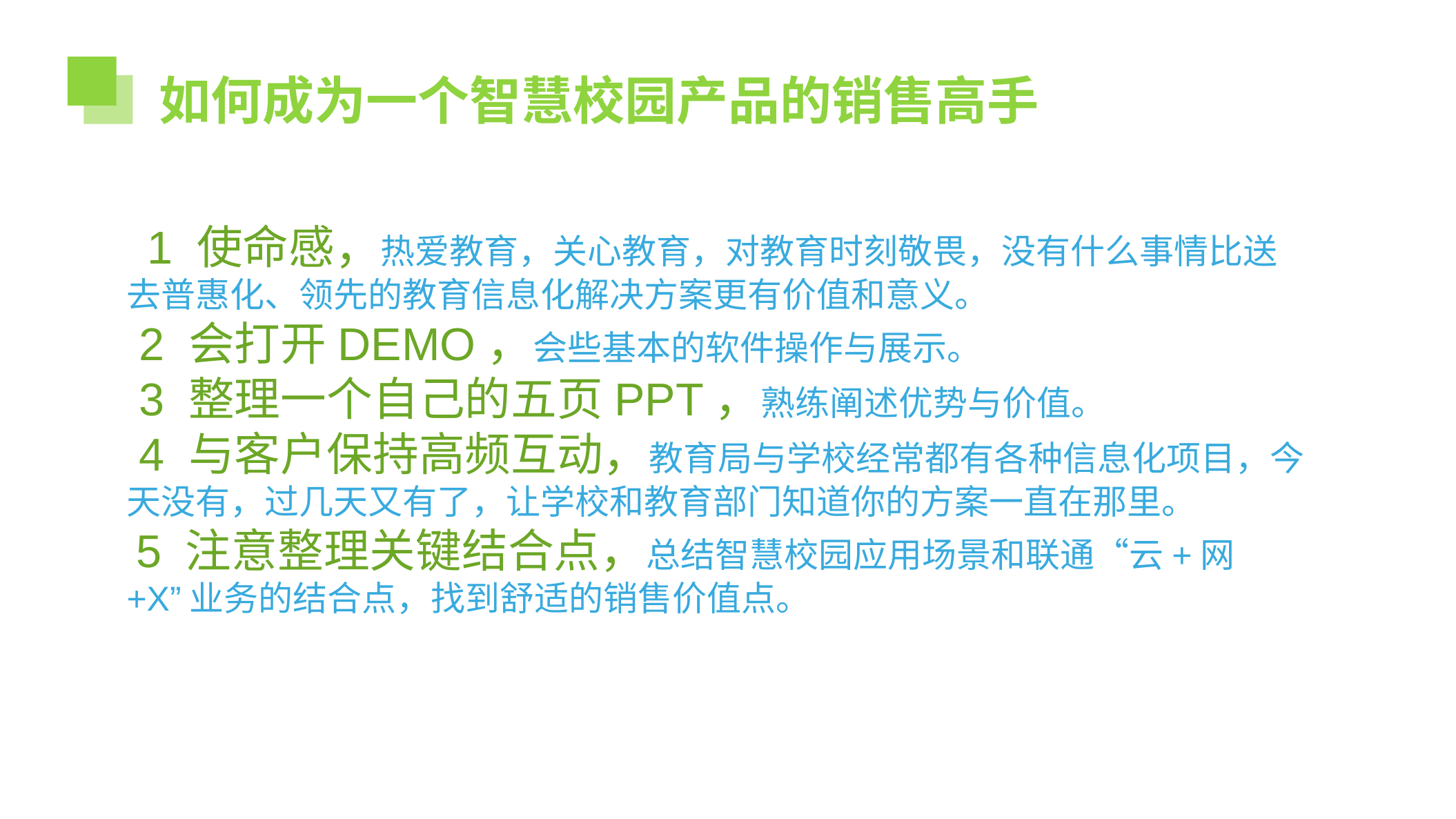

如何成为一个智慧校园产品的销售高手
  1 使命感，热爱教育，关心教育，对教育时刻敬畏，没有什么事情比送去普惠化、领先的教育信息化解决方案更有价值和意义。
 2 会打开DEMO，会些基本的软件操作与展示。
 3 整理一个自己的五页PPT，熟练阐述优势与价值。
 4 与客户保持高频互动，教育局与学校经常都有各种信息化项目，今天没有，过几天又有了，让学校和教育部门知道你的方案一直在那里。
 5 注意整理关键结合点，总结智慧校园应用场景和联通“云+网+X”业务的结合点，找到舒适的销售价值点。